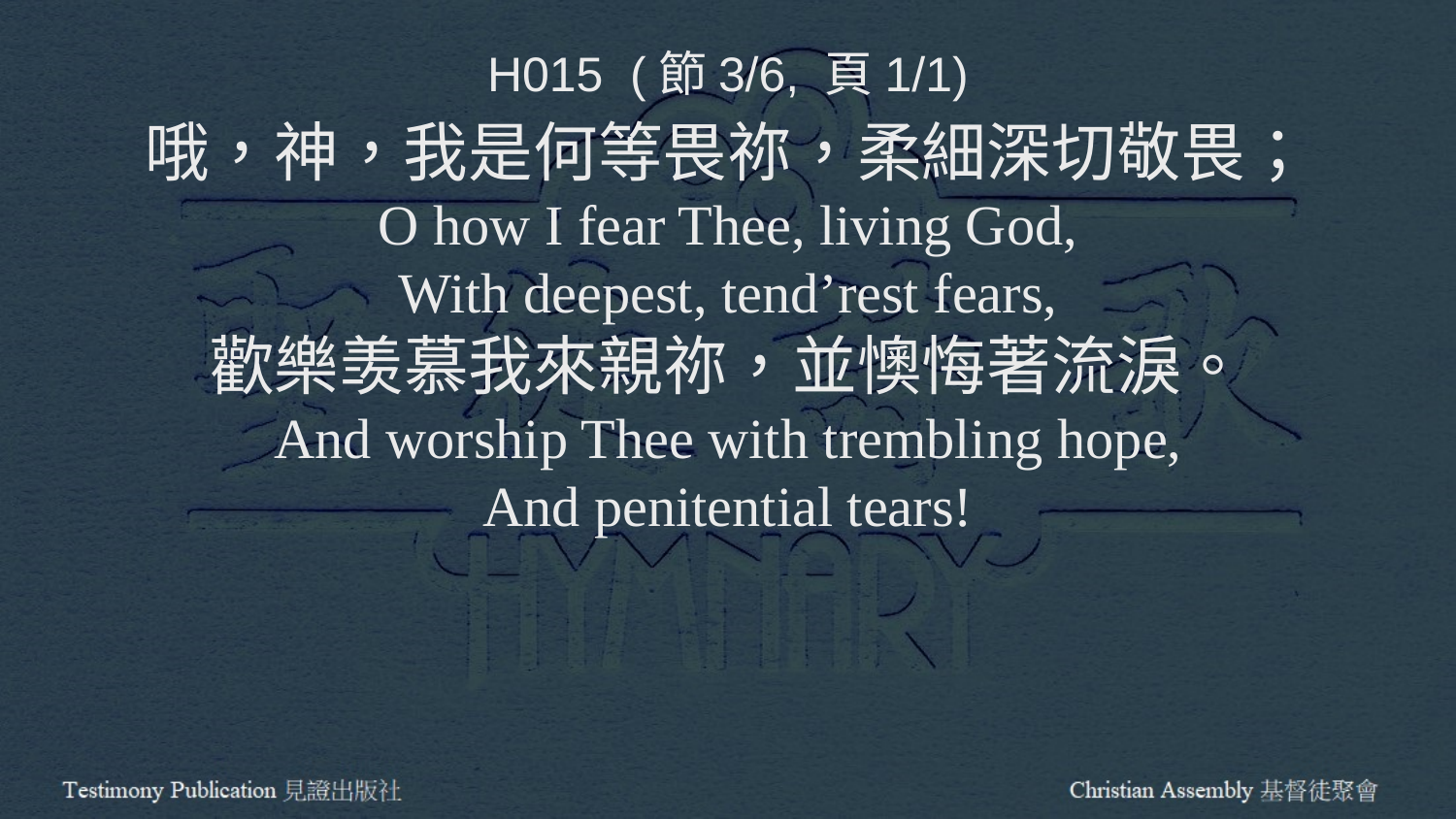

H015  (節3/6, 頁1/1)
哦，神，我是何等畏祢，柔細深切敬畏；
O how I fear Thee, living God,
With deepest, tend’rest fears,
歡樂羡慕我來親祢，並懊悔著流淚。
And worship Thee with trembling hope,
And penitential tears!